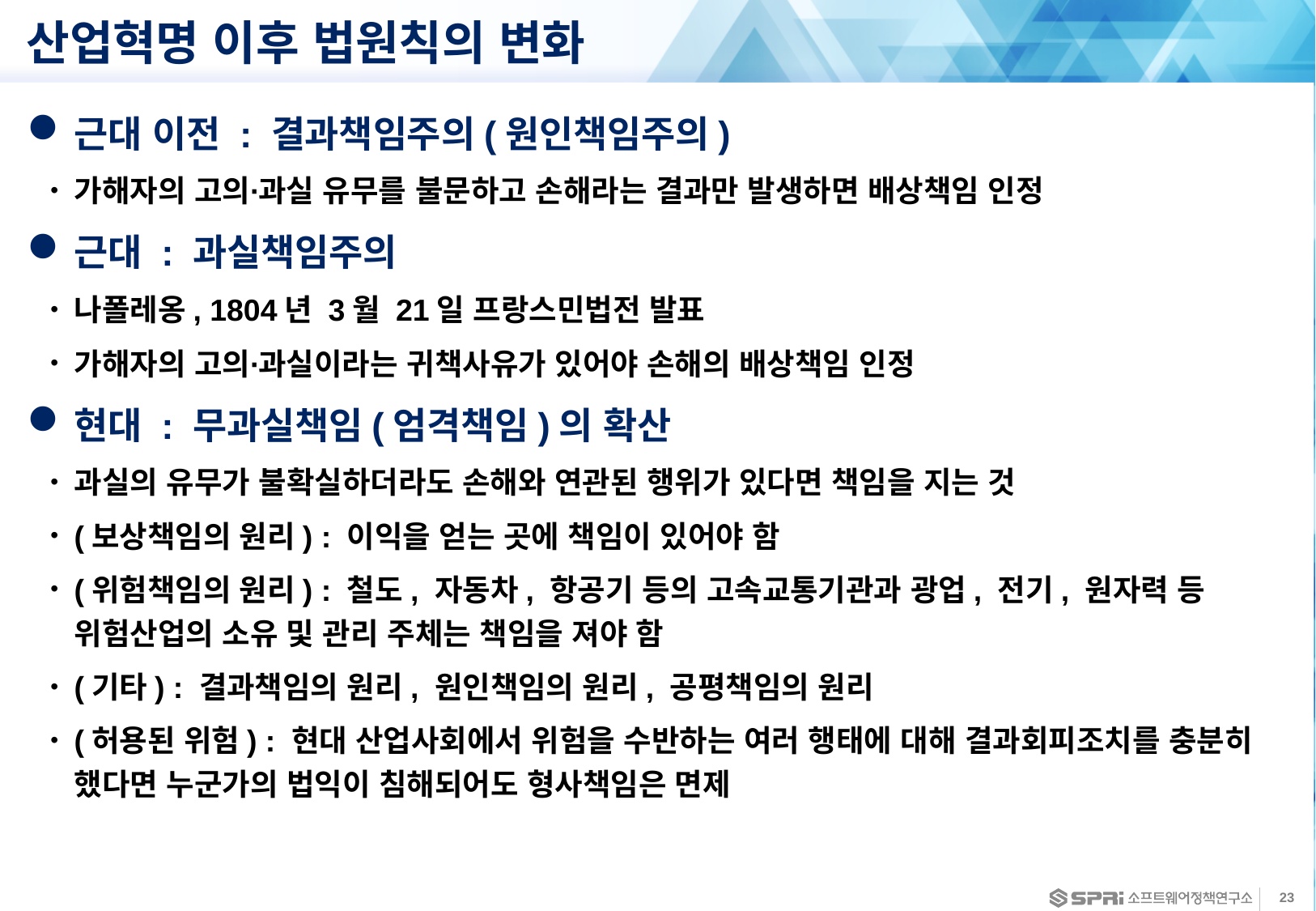

# 산업혁명 이후 법원칙의 변화
근대 이전 : 결과책임주의(원인책임주의)
가해자의 고의∙과실 유무를 불문하고 손해라는 결과만 발생하면 배상책임 인정
근대 : 과실책임주의
나폴레옹, 1804년 3월 21일 프랑스민법전 발표
가해자의 고의∙과실이라는 귀책사유가 있어야 손해의 배상책임 인정
현대 : 무과실책임(엄격책임)의 확산
과실의 유무가 불확실하더라도 손해와 연관된 행위가 있다면 책임을 지는 것
(보상책임의 원리) : 이익을 얻는 곳에 책임이 있어야 함
(위험책임의 원리) : 철도, 자동차, 항공기 등의 고속교통기관과 광업, 전기, 원자력 등 위험산업의 소유 및 관리 주체는 책임을 져야 함
(기타) : 결과책임의 원리, 원인책임의 원리, 공평책임의 원리
(허용된 위험) : 현대 산업사회에서 위험을 수반하는 여러 행태에 대해 결과회피조치를 충분히 했다면 누군가의 법익이 침해되어도 형사책임은 면제